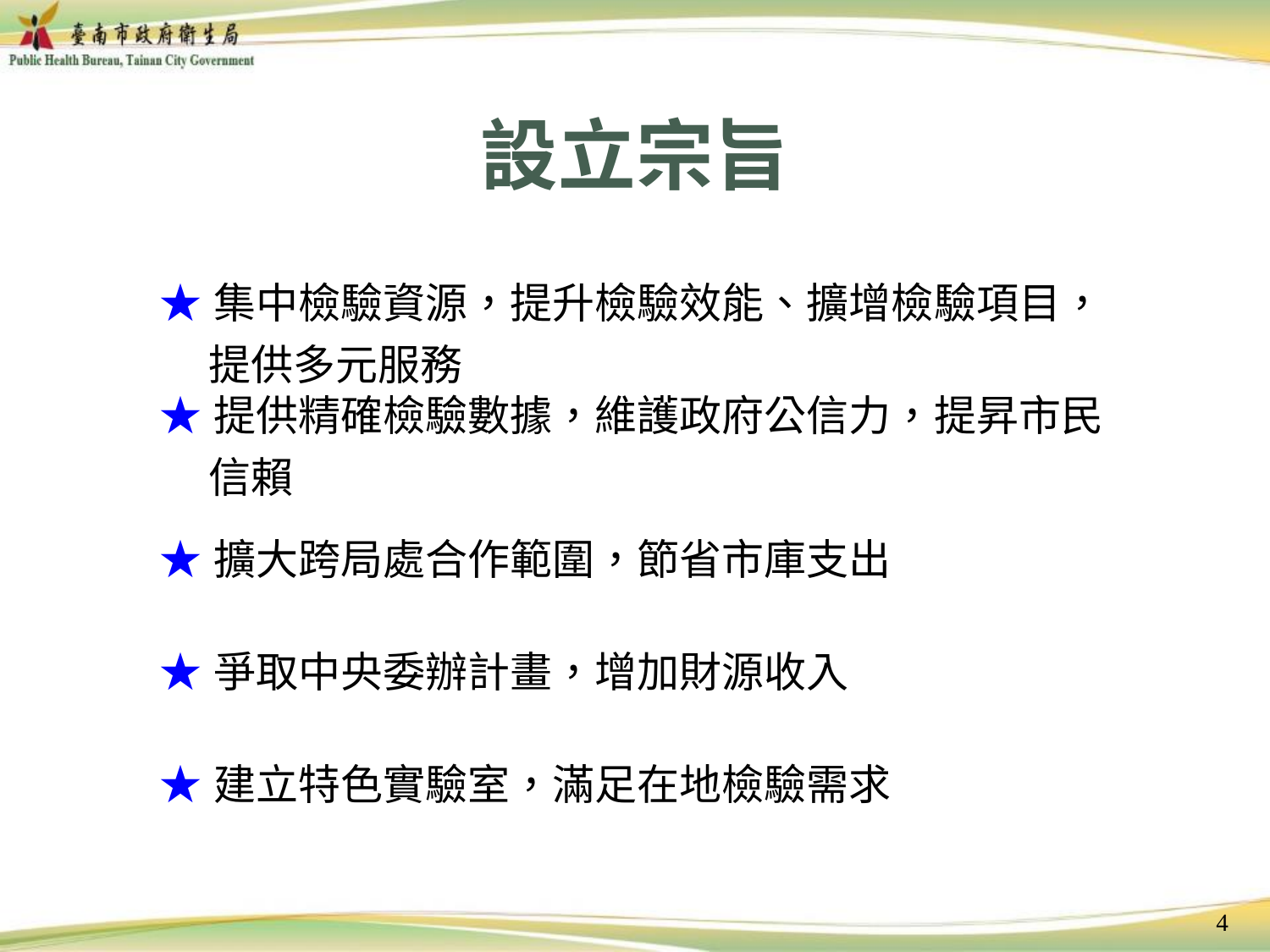

# 設立宗旨
★集中檢驗資源，提升檢驗效能、擴增檢驗項目，提供多元服務
★提供精確檢驗數據，維護政府公信力，提昇市民信賴
★擴大跨局處合作範圍，節省市庫支出
★爭取中央委辦計畫，增加財源收入
★建立特色實驗室，滿足在地檢驗需求
4